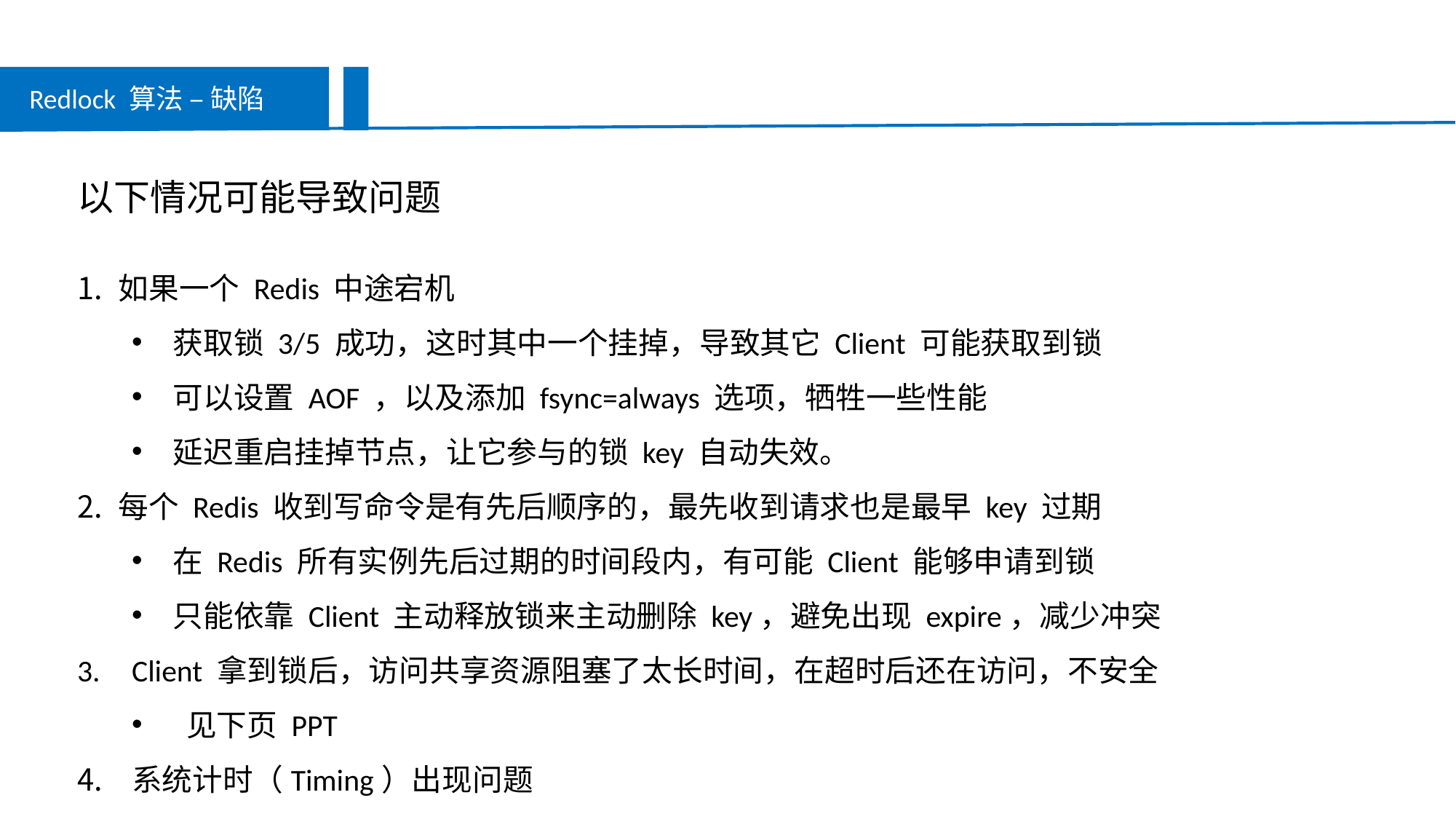

Redlock 算法 – 缺陷
以下情况可能导致问题

如果一个 Redis 中途宕机
获取锁 3/5 成功，这时其中一个挂掉，导致其它 Client 可能获取到锁
可以设置 AOF ，以及添加 fsync=always 选项，牺牲一些性能
延迟重启挂掉节点，让它参与的锁 key 自动失效。
每个 Redis 收到写命令是有先后顺序的，最先收到请求也是最早 key 过期
在 Redis 所有实例先后过期的时间段内，有可能 Client 能够申请到锁
只能依靠 Client 主动释放锁来主动删除 key，避免出现 expire，减少冲突
Client 拿到锁后，访问共享资源阻塞了太长时间，在超时后还在访问，不安全
见下页 PPT
系统计时（Timing）出现问题